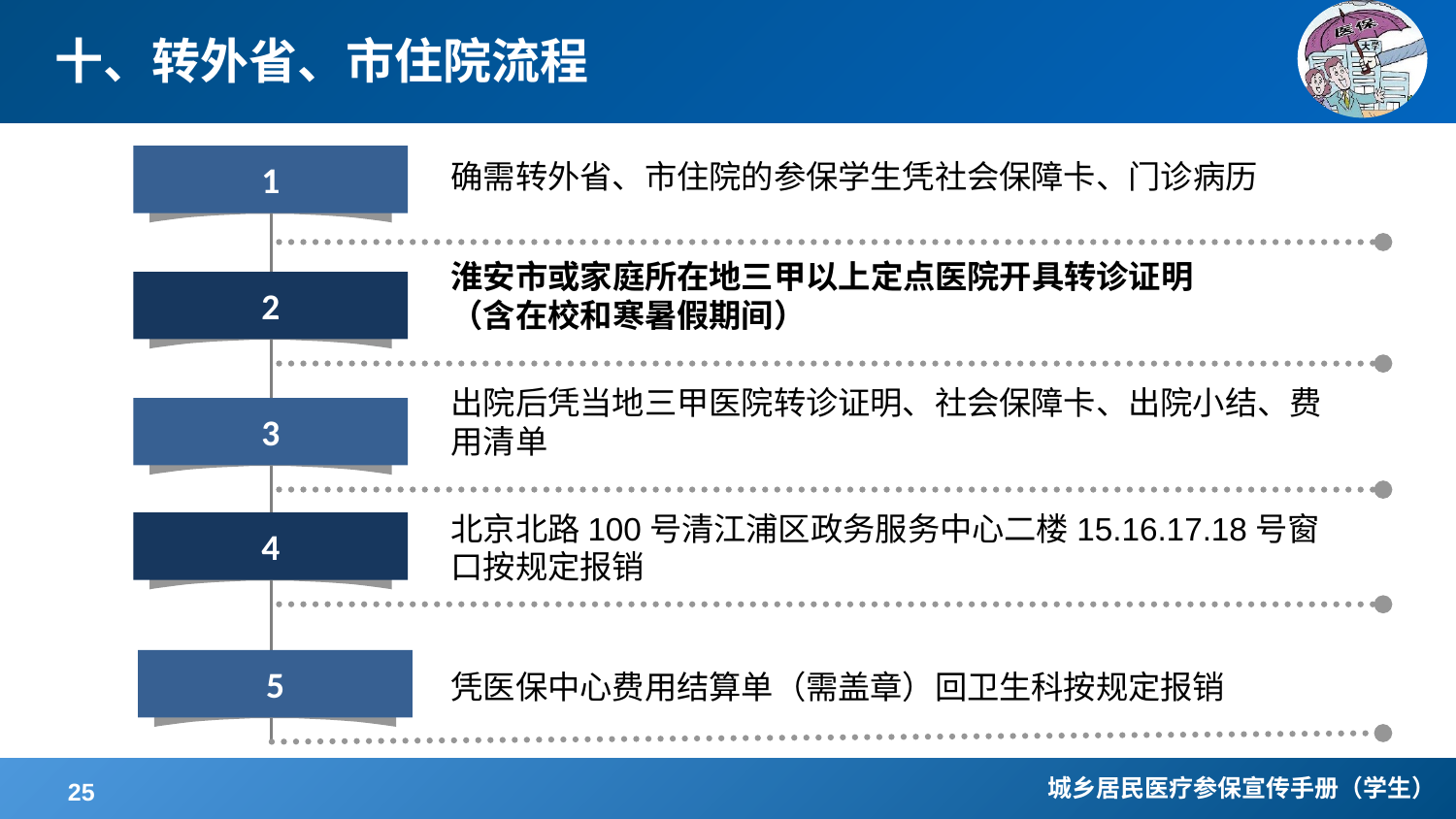

# 十、转外省、市住院流程
1

确需转外省、市住院的参保学生凭社会保障卡、门诊病历

淮安市或家庭所在地三甲以上定点医院开具转诊证明
（含在校和寒暑假期间）
2

出院后凭当地三甲医院转诊证明、社会保障卡、出院小结、费用清单
3

北京北路100号清江浦区政务服务中心二楼15.16.17.18号窗口按规定报销
4

5

凭医保中心费用结算单（需盖章）回卫生科按规定报销